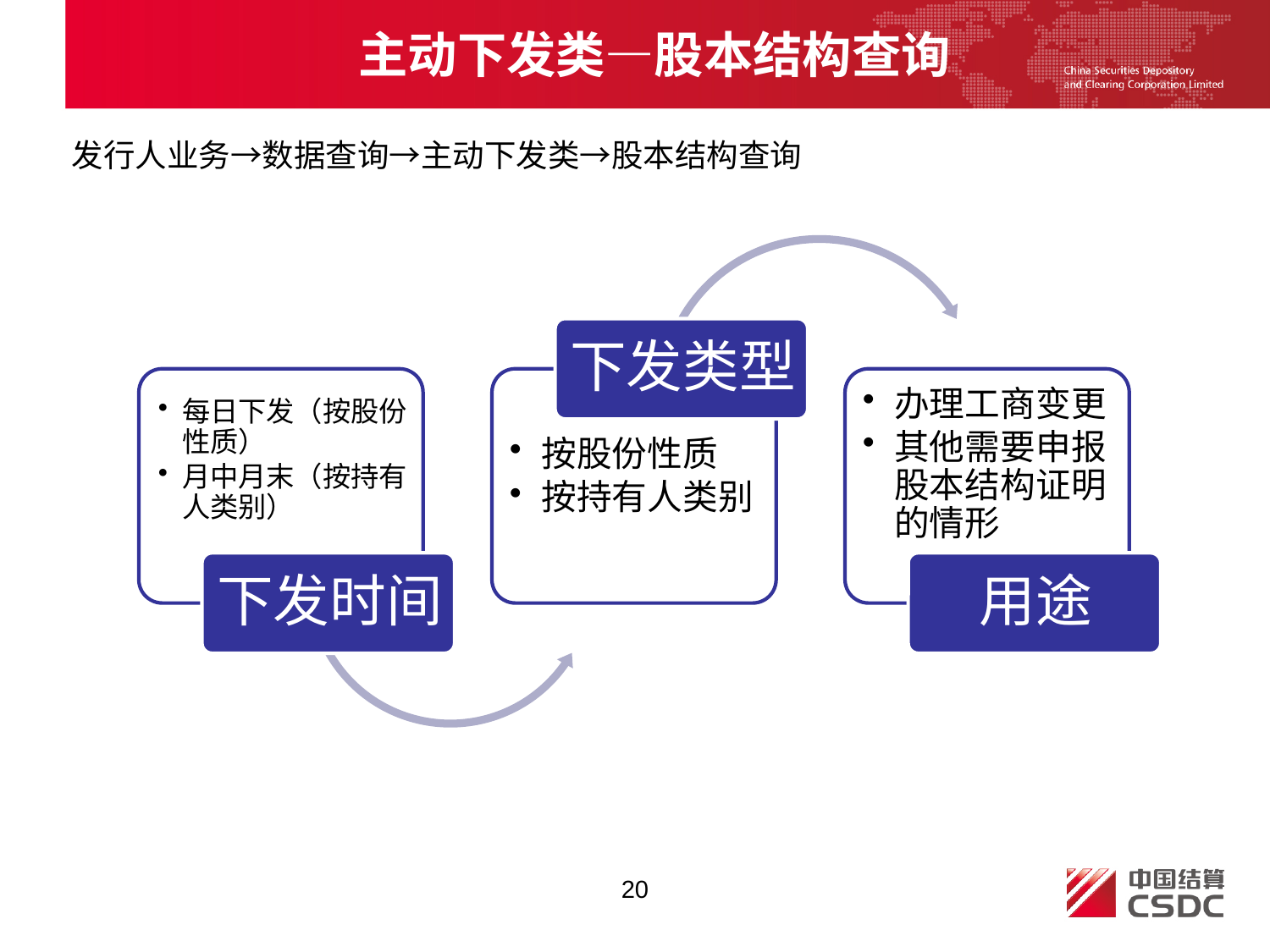

主动下发类—股本结构查询
发行人业务→数据查询→主动下发类→股本结构查询
每日下发（按股份性质）
月中月末（按持有人类别）
下发时间
按股份性质
按持有人类别
下发类型
办理工商变更
其他需要申报股本结构证明的情形
用途
20